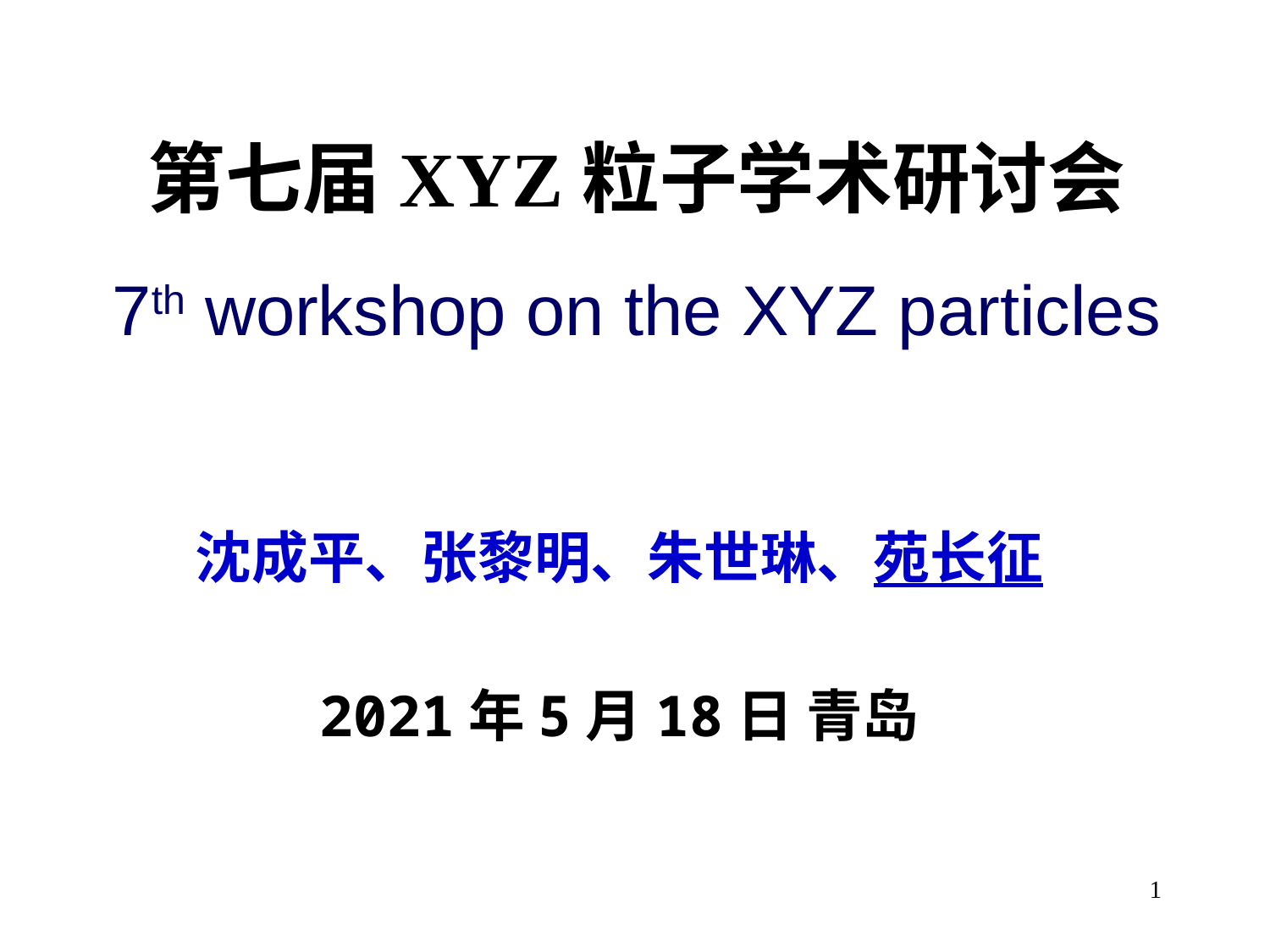

# 第七届XYZ粒子学术研讨会 7th workshop on the XYZ particles
沈成平、张黎明、朱世琳、苑长征

2021年5月18日 青岛
1